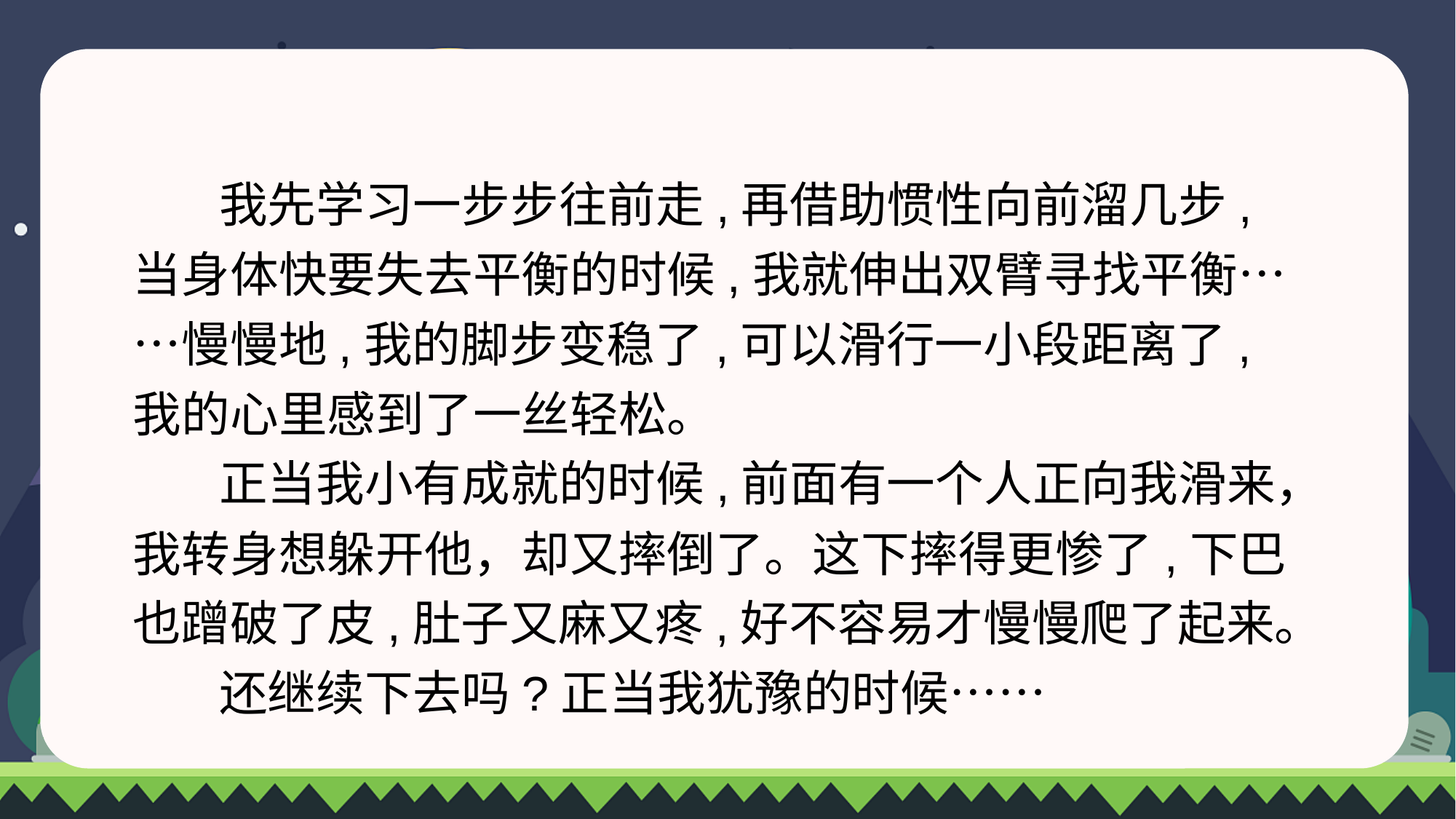

我先学习一步步往前走,再借助惯性向前溜几步,当身体快要失去平衡的时候,我就伸出双臂寻找平衡……慢慢地,我的脚步变稳了,可以滑行一小段距离了,我的心里感到了一丝轻松。
正当我小有成就的时候,前面有一个人正向我滑来，我转身想躲开他，却又摔倒了。这下摔得更惨了,下巴也蹭破了皮,肚子又麻又疼,好不容易才慢慢爬了起来。
还继续下去吗?正当我犹豫的时候……